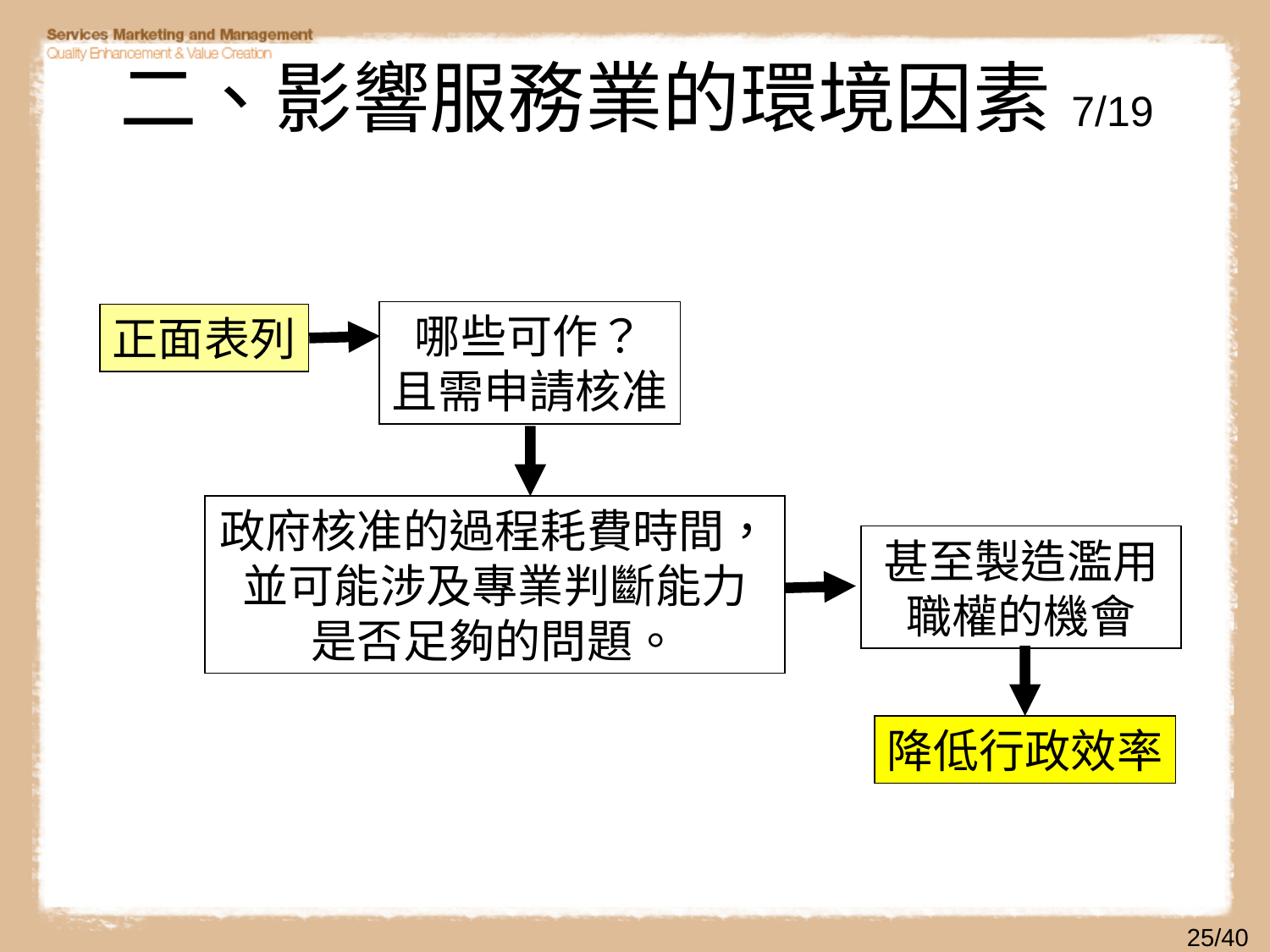

# 二、影響服務業的環境因素 7/19
哪些可作？
且需申請核准
正面表列

政府核准的過程耗費時間，
並可能涉及專業判斷能力
是否足夠的問題。
甚至製造濫用職權的機會

降低行政效率